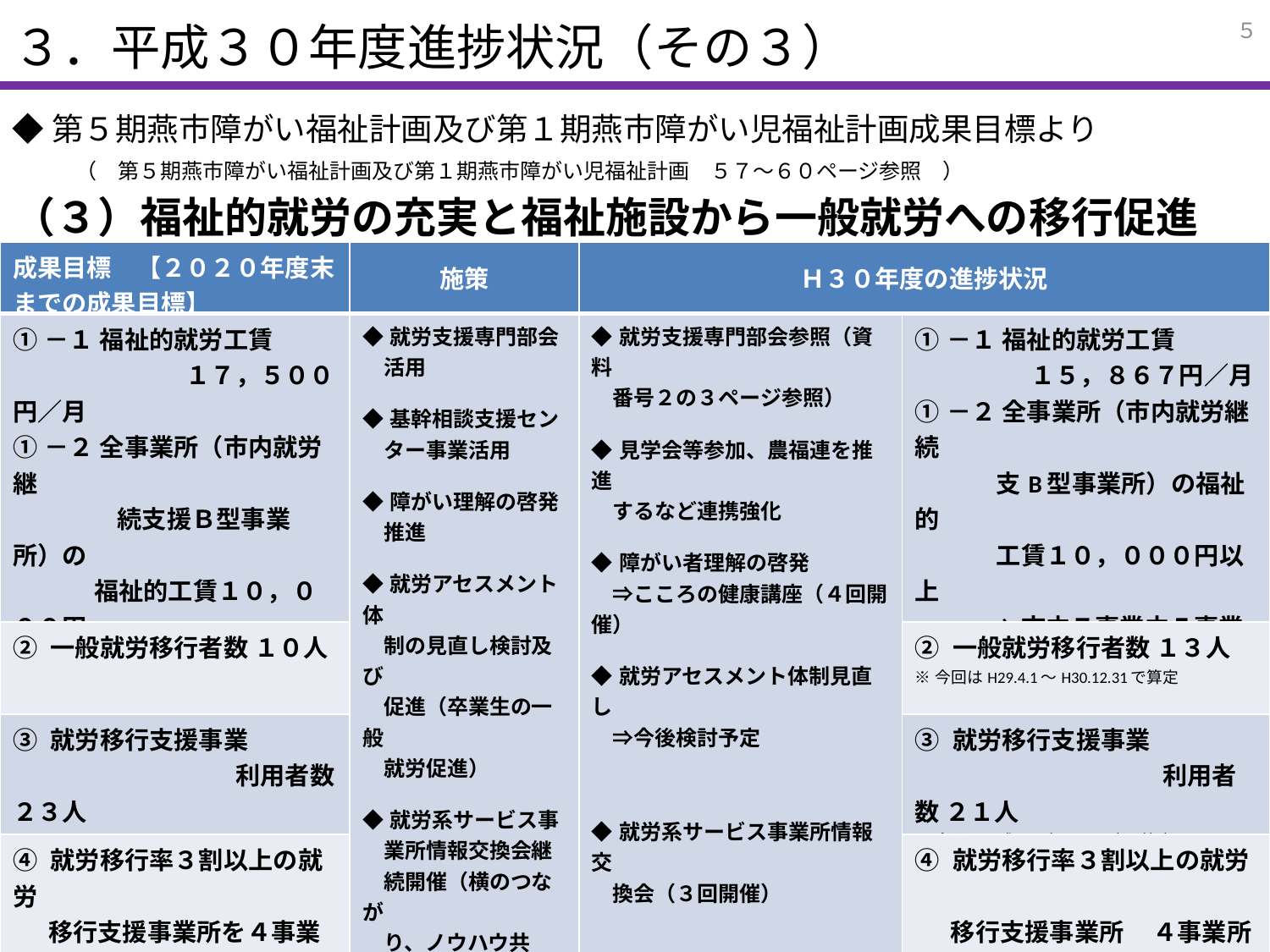

３．平成３０年度進捗状況（その３）
５
◆第５期燕市障がい福祉計画及び第１期燕市障がい児福祉計画成果目標より
　　（　第５期燕市障がい福祉計画及び第１期燕市障がい児福祉計画　５７～６０ページ参照　）
（３）福祉的就労の充実と福祉施設から一般就労への移行促進
| 成果目標　【２０２０年度末までの成果目標】 | 施策 | Ｈ３０年度の進捗状況 |  |
| --- | --- | --- | --- |
| ①－１ 福祉的就労工賃 　　　　　　　１７，５００円／月 ①－２ 全事業所（市内就労継 　　　　 続支援Ｂ型事業所）の 福祉的工賃１０，０００円 以上 | ◆就労支援専門部会 　活用 ◆基幹相談支援セン 　ター事業活用 ◆障がい理解の啓発 　推進 ◆就労アセスメント体 　制の見直し検討及び 　促進（卒業生の一般 　就労促進） ◆就労系サービス事 　業所情報交換会継 　続開催（横のつなが 　り、ノウハウ共有） ◆工賃向上計画ヒアリ 　ング調査 ◆就労定着支援活用 | ◆就労支援専門部会参照（資料 　番号２の３ページ参照） ◆見学会等参加、農福連を推進 　するなど連携強化 ◆障がい者理解の啓発 　⇒こころの健康講座（４回開催） ◆就労アセスメント体制見直し 　⇒今後検討予定 ◆就労系サービス事業所情報交 　換会（３回開催） ◆工賃向上計画ヒアリング調査　 　⇒工賃向上計画を確認 ◆就労系サービス事業所情報交 　換会等で意向確認 | ①－１ 福祉的就労工賃 １５，８６７円／月 ①－２ 全事業所（市内就労継続 支B型事業所）の福祉的 工賃１０，０００円以上 ⇒市内７事業中５事業所　※今回は平成２９年度で算定 |
| ② 一般就労移行者数 １０人 |  |  | ② 一般就労移行者数 １３人 ※今回はH29.4.1～H30.12.31で算定 |
| ③ 就労移行支援事業 　　　　　　　　　利用者数 ２３人 |  |  | ③ 就労移行支援事業 　　　　　　　　　　利用者数 ２１人 ※今回は平成３０年１２月末で算定 |
| ④ 就労移行率３割以上の就労 移行支援事業所を４事業所 中２事業所 |  |  | ④ 就労移行率３割以上の就労 移行支援事業所 ４事業所 中４事業所 ※今回は平成３０年１２月末で算定 |
| ⑤ 就労定着率向上 |  |  | ⑤就労定着支援事業所 ⇒０事業所 |